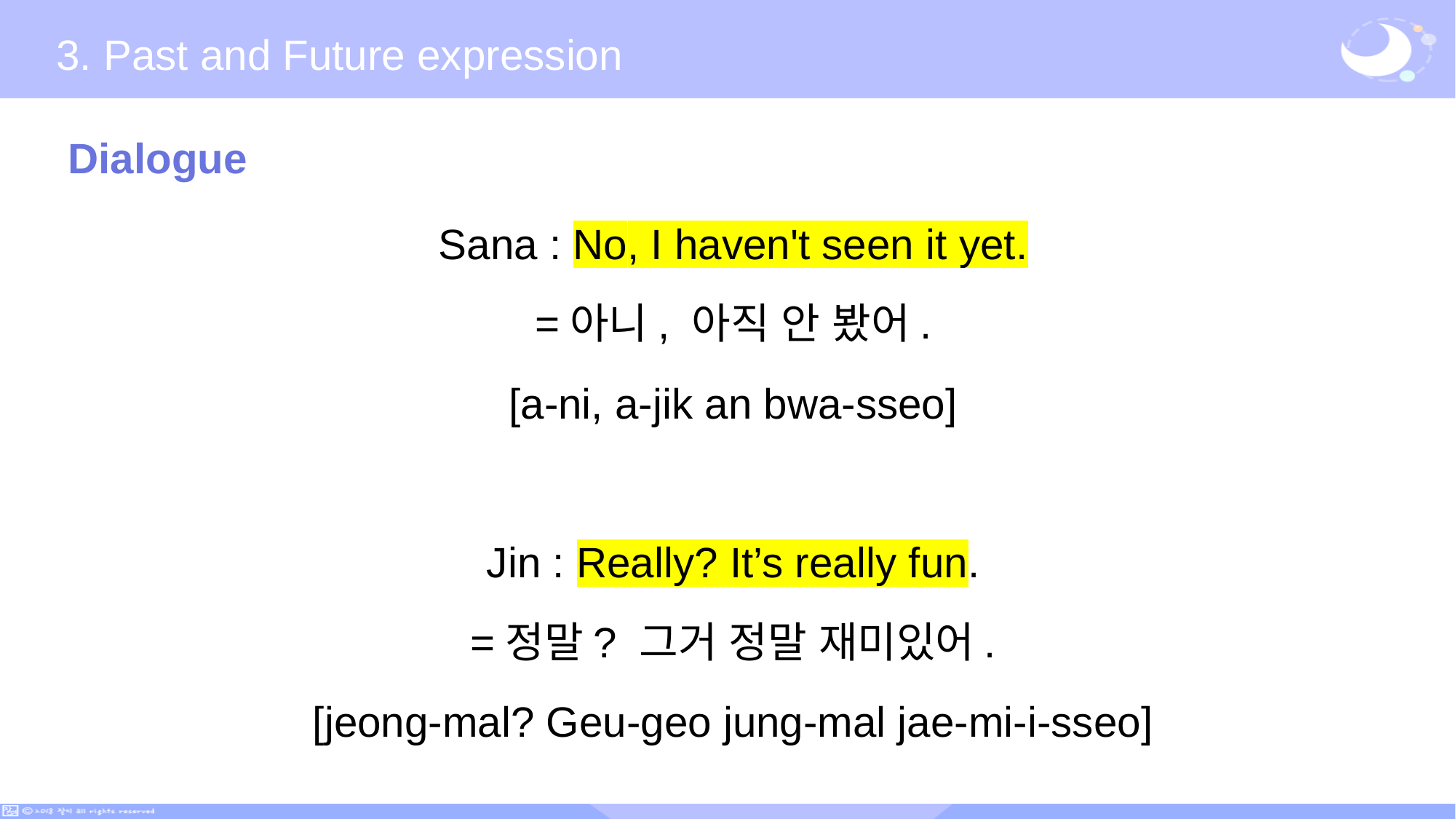

3. Past and Future expression
Dialogue
Sana : No, I haven't seen it yet.
=아니, 아직 안 봤어.
[a-ni, a-jik an bwa-sseo]

Jin : Really? It’s really fun.
=정말? 그거 정말 재미있어.
[jeong-mal? Geu-geo jung-mal jae-mi-i-sseo]